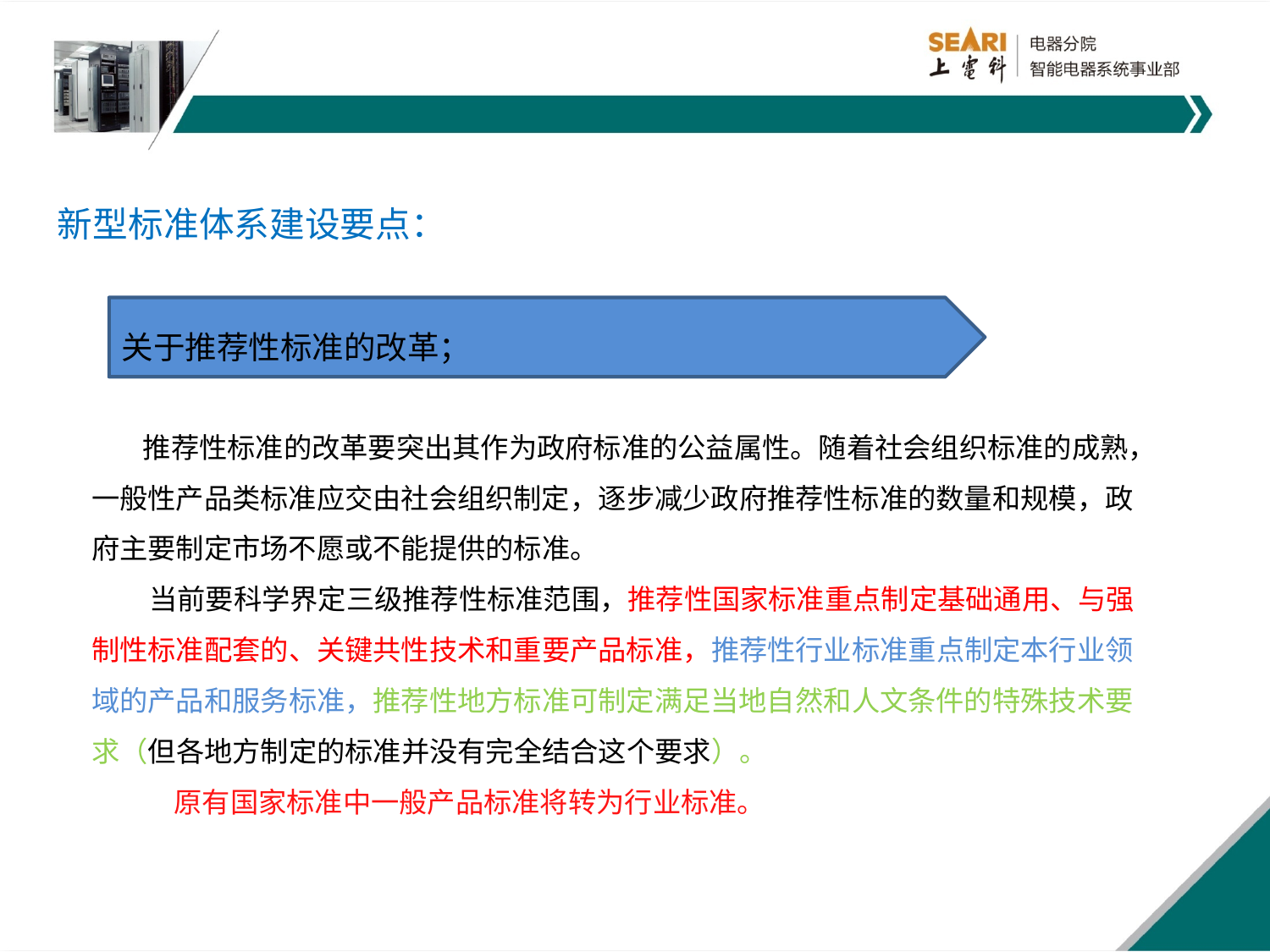

新型标准体系建设要点：
关于推荐性标准的改革；
       推荐性标准的改革要突出其作为政府标准的公益属性。随着社会组织标准的成熟，一般性产品类标准应交由社会组织制定，逐步减少政府推荐性标准的数量和规模，政府主要制定市场不愿或不能提供的标准。
        当前要科学界定三级推荐性标准范围，推荐性国家标准重点制定基础通用、与强制性标准配套的、关键共性技术和重要产品标准，推荐性行业标准重点制定本行业领域的产品和服务标准，推荐性地方标准可制定满足当地自然和人文条件的特殊技术要求（但各地方制定的标准并没有完全结合这个要求）。                                                                          原有国家标准中一般产品标准将转为行业标准。